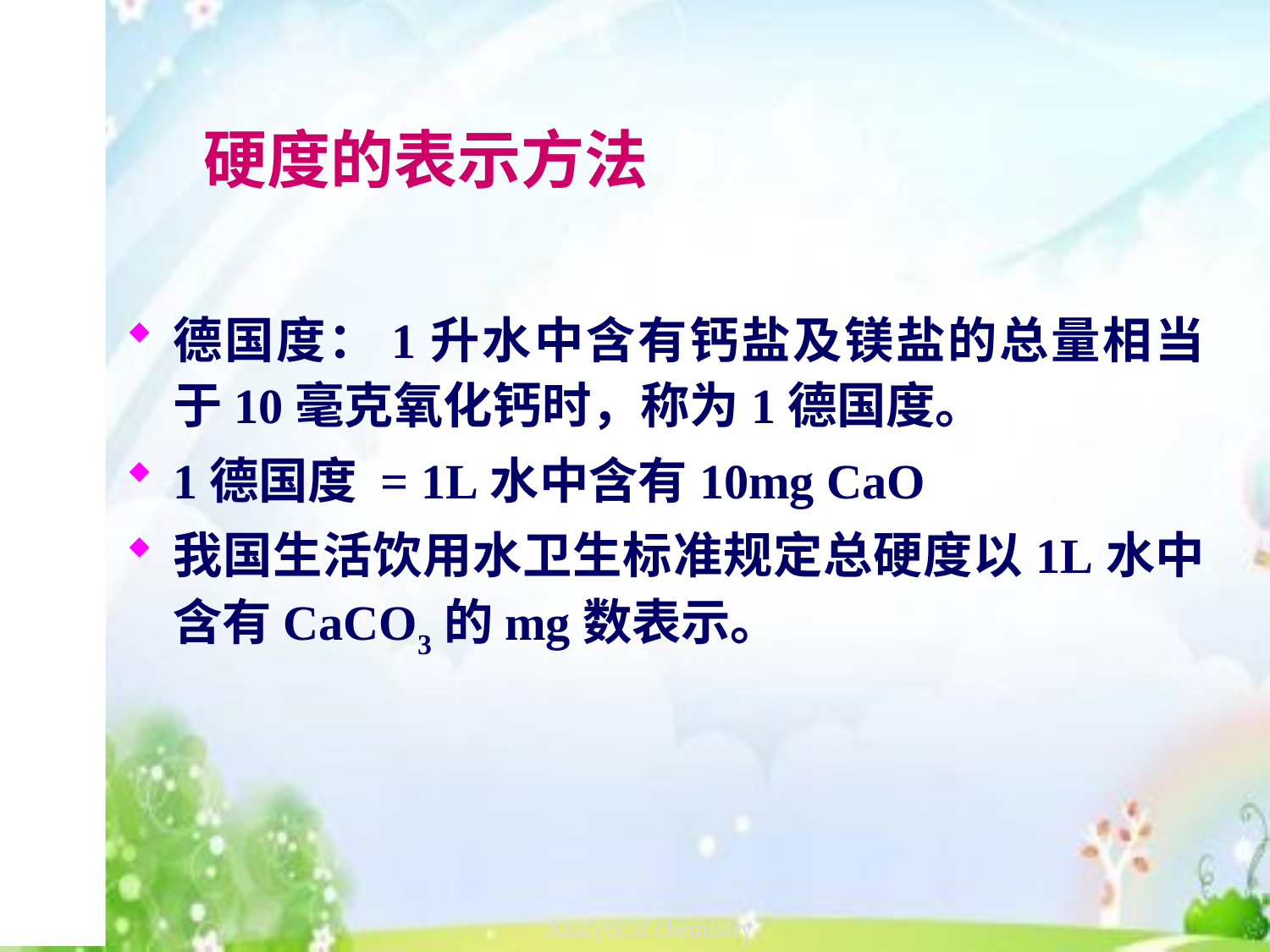

# 硬度的表示方法
德国度：1升水中含有钙盐及镁盐的总量相当于10毫克氧化钙时，称为1德国度。
1德国度 = 1L水中含有10mg CaO
我国生活饮用水卫生标准规定总硬度以1L水中含有CaCO3的mg数表示。

Analytical chemistry
17